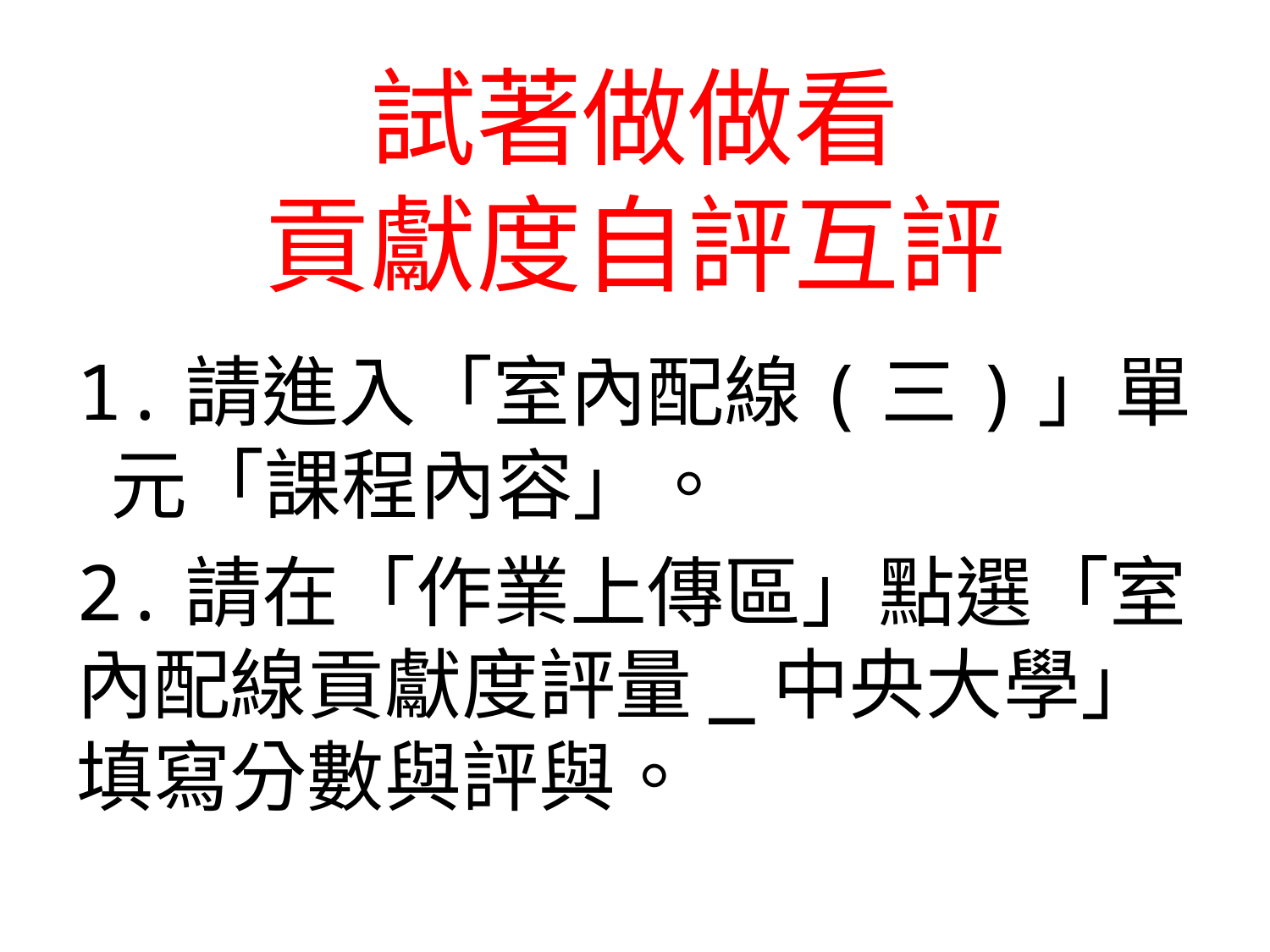

# 試著做做看 貢獻度自評互評
1.請進入「室內配線(三)」單
  元「課程內容」。
2.請在「作業上傳區」點選「室內配線貢獻度評量_中央大學」填寫分數與評與。